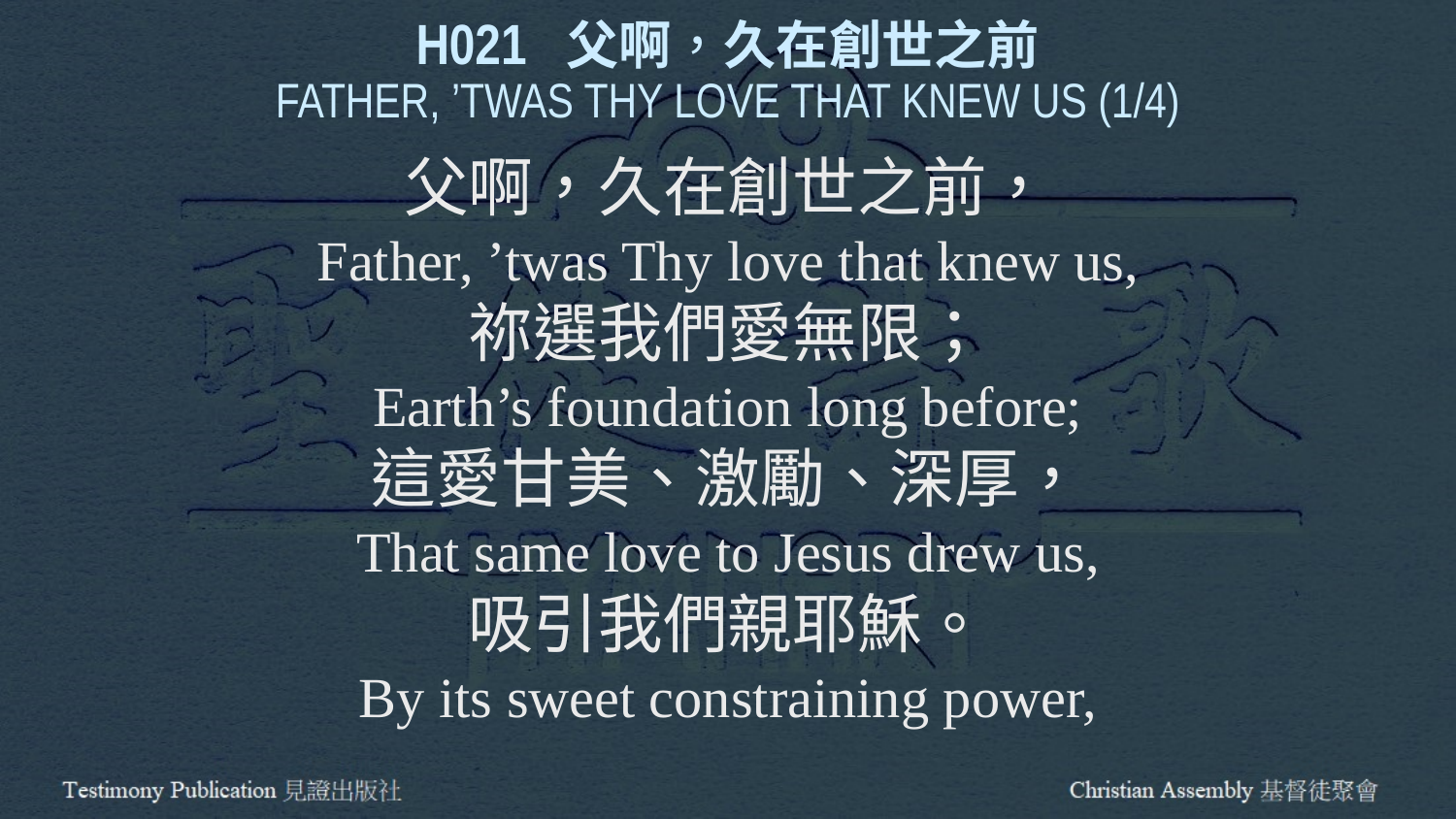

H021  父啊，久在創世之前
FATHER, ’TWAS THY LOVE THAT KNEW US (1/4)
父啊，久在創世之前，
Father, ’twas Thy love that knew us,
祢選我們愛無限；
Earth’s foundation long before;
這愛甘美、激勵、深厚，
That same love to Jesus drew us,
吸引我們親耶穌。
By its sweet constraining power,